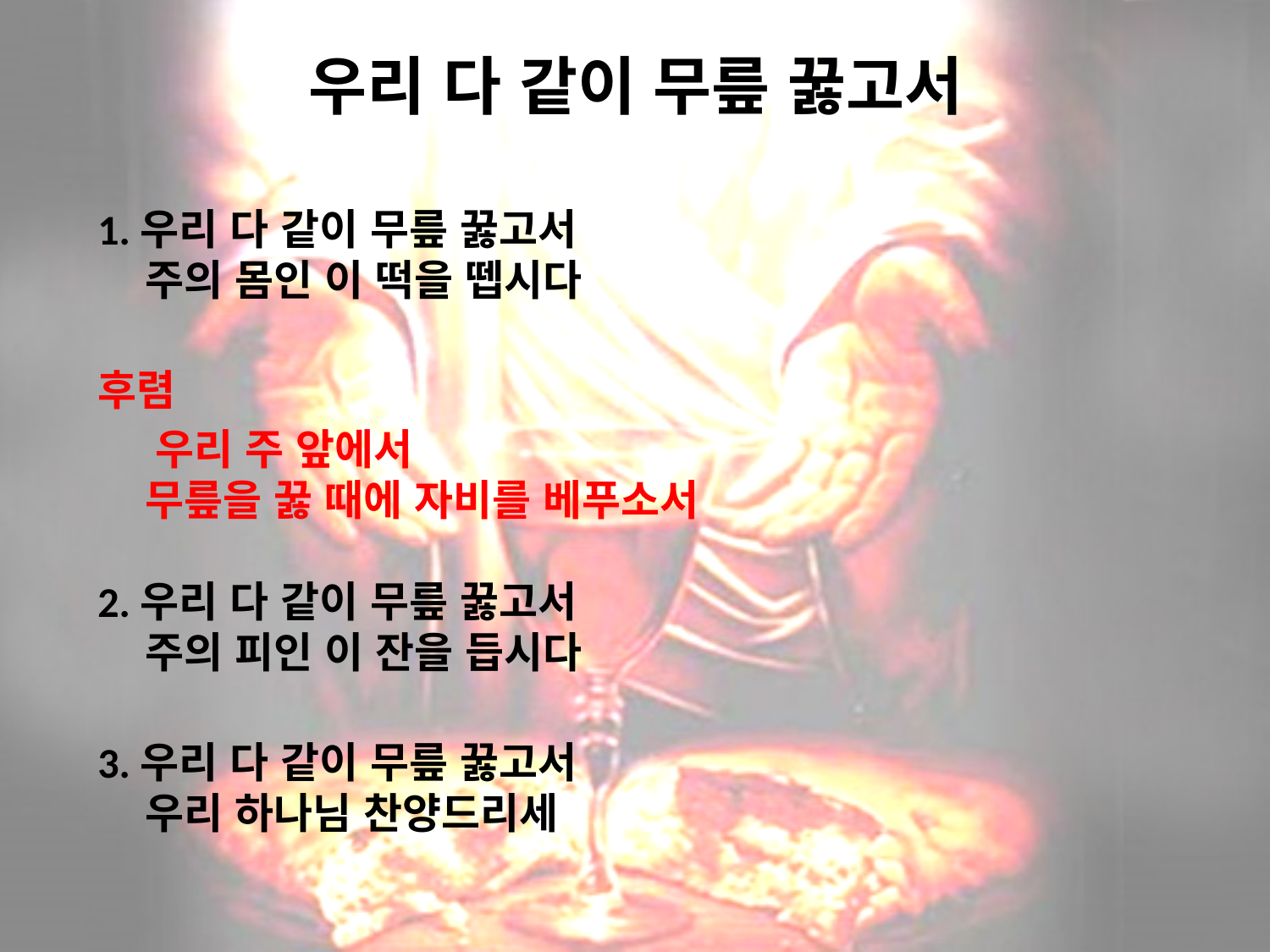

# 우리 다 같이 무릎 꿇고서
1.우리 다 같이 무릎 꿇고서
    주의 몸인 이 떡을 뗍시다
후렴
    우리 주 앞에서
    무릎을 꿇 때에 자비를 베푸소서
2.우리 다 같이 무릎 꿇고서
    주의 피인 이 잔을 듭시다
3.우리 다 같이 무릎 꿇고서
    우리 하나님 찬양드리세